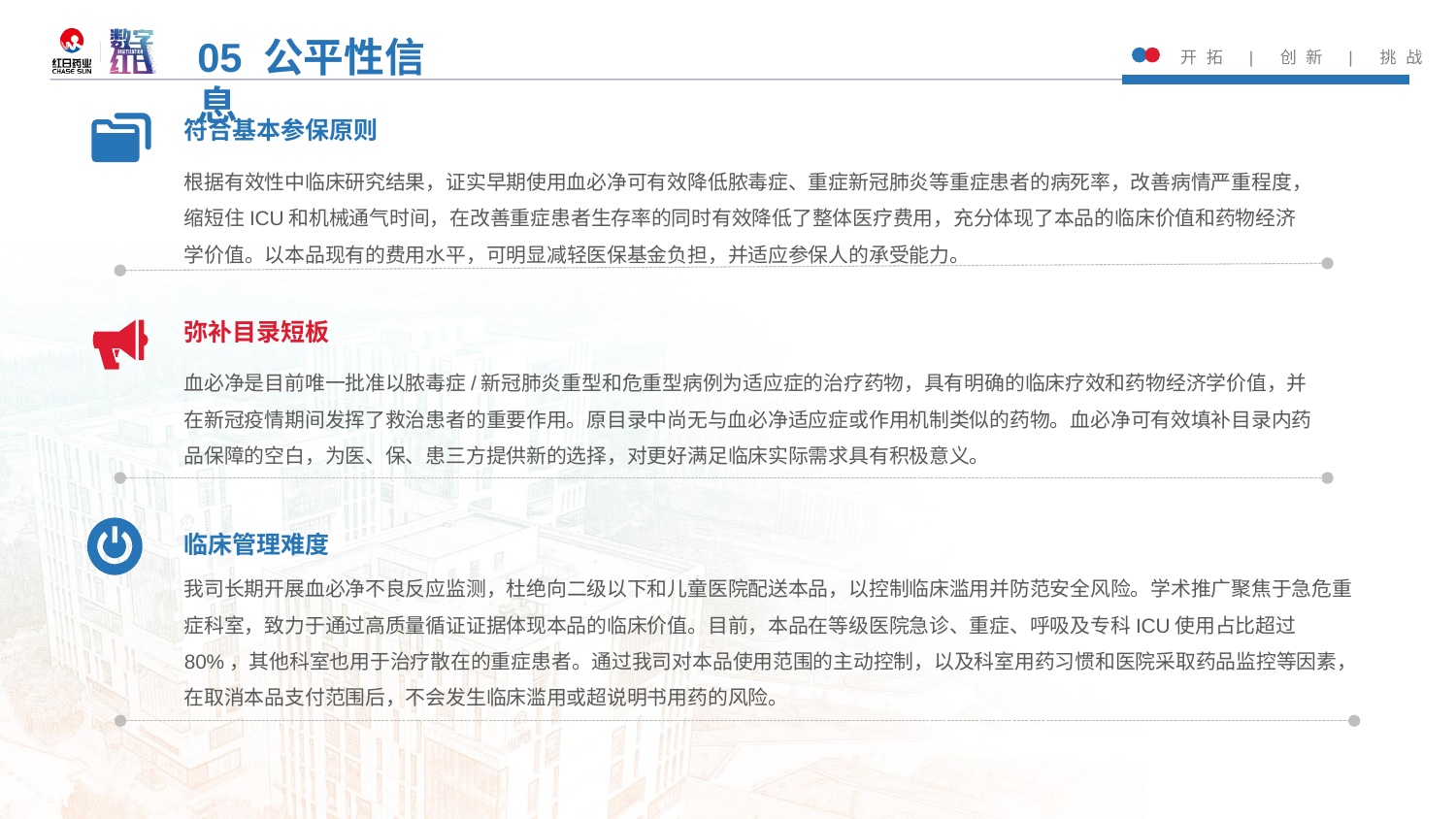

05 公平性信息
符合基本参保原则
根据有效性中临床研究结果，证实早期使用血必净可有效降低脓毒症、重症新冠肺炎等重症患者的病死率，改善病情严重程度，缩短住ICU和机械通气时间，在改善重症患者生存率的同时有效降低了整体医疗费用，充分体现了本品的临床价值和药物经济学价值。以本品现有的费用水平，可明显减轻医保基金负担，并适应参保人的承受能力。

弥补目录短板
血必净是目前唯一批准以脓毒症/新冠肺炎重型和危重型病例为适应症的治疗药物，具有明确的临床疗效和药物经济学价值，并在新冠疫情期间发挥了救治患者的重要作用。原目录中尚无与血必净适应症或作用机制类似的药物。血必净可有效填补目录内药品保障的空白，为医、保、患三方提供新的选择，对更好满足临床实际需求具有积极意义。

临床管理难度
我司长期开展血必净不良反应监测，杜绝向二级以下和儿童医院配送本品，以控制临床滥用并防范安全风险。学术推广聚焦于急危重症科室，致力于通过高质量循证证据体现本品的临床价值。目前，本品在等级医院急诊、重症、呼吸及专科ICU使用占比超过80%，其他科室也用于治疗散在的重症患者。通过我司对本品使用范围的主动控制，以及科室用药习惯和医院采取药品监控等因素，在取消本品支付范围后，不会发生临床滥用或超说明书用药的风险。